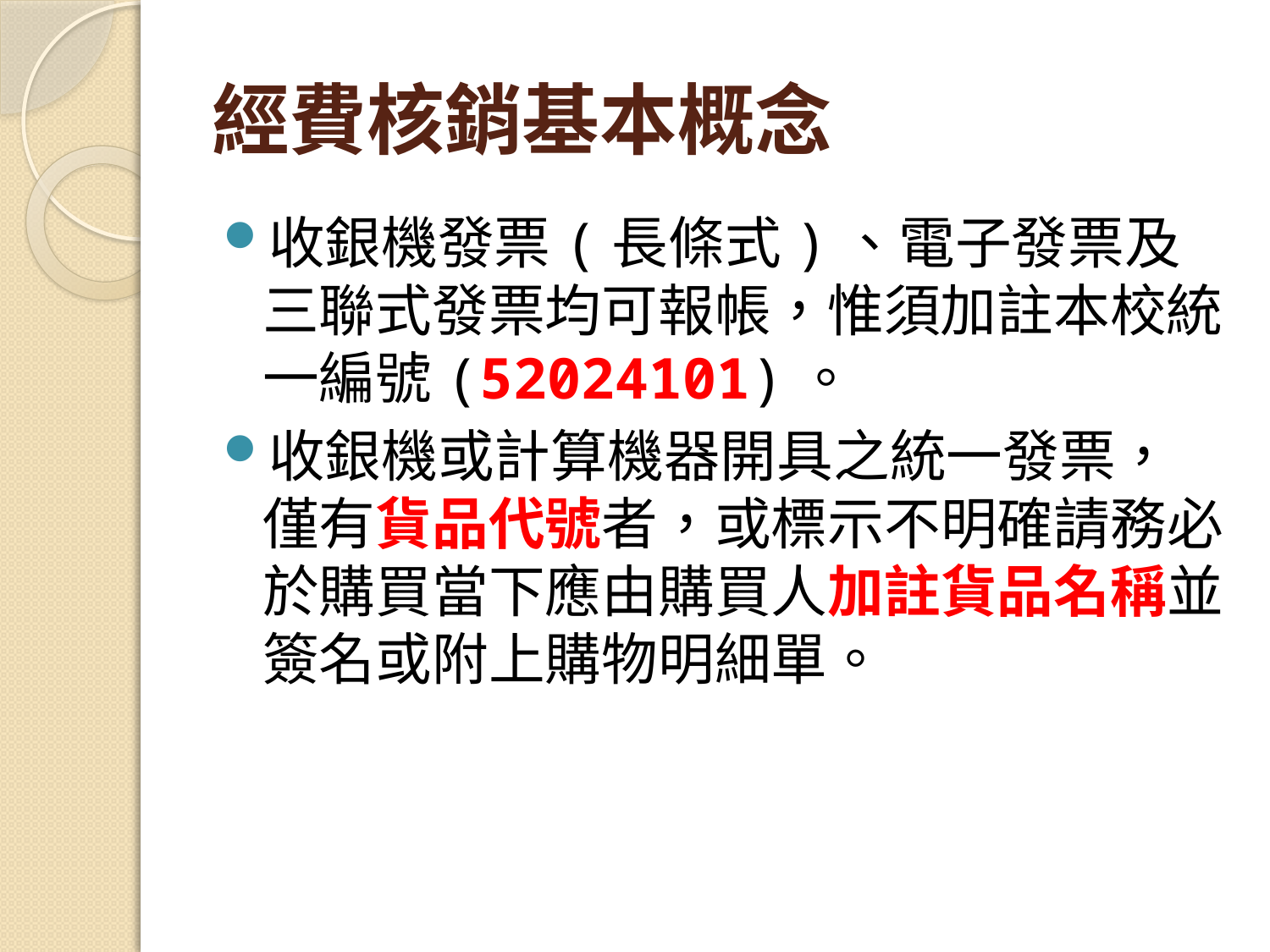

# 經費核銷基本概念
收銀機發票(長條式)、電子發票及三聯式發票均可報帳，惟須加註本校統一編號(52024101)。
收銀機或計算機器開具之統一發票，僅有貨品代號者，或標示不明確請務必於購買當下應由購買人加註貨品名稱並簽名或附上購物明細單。